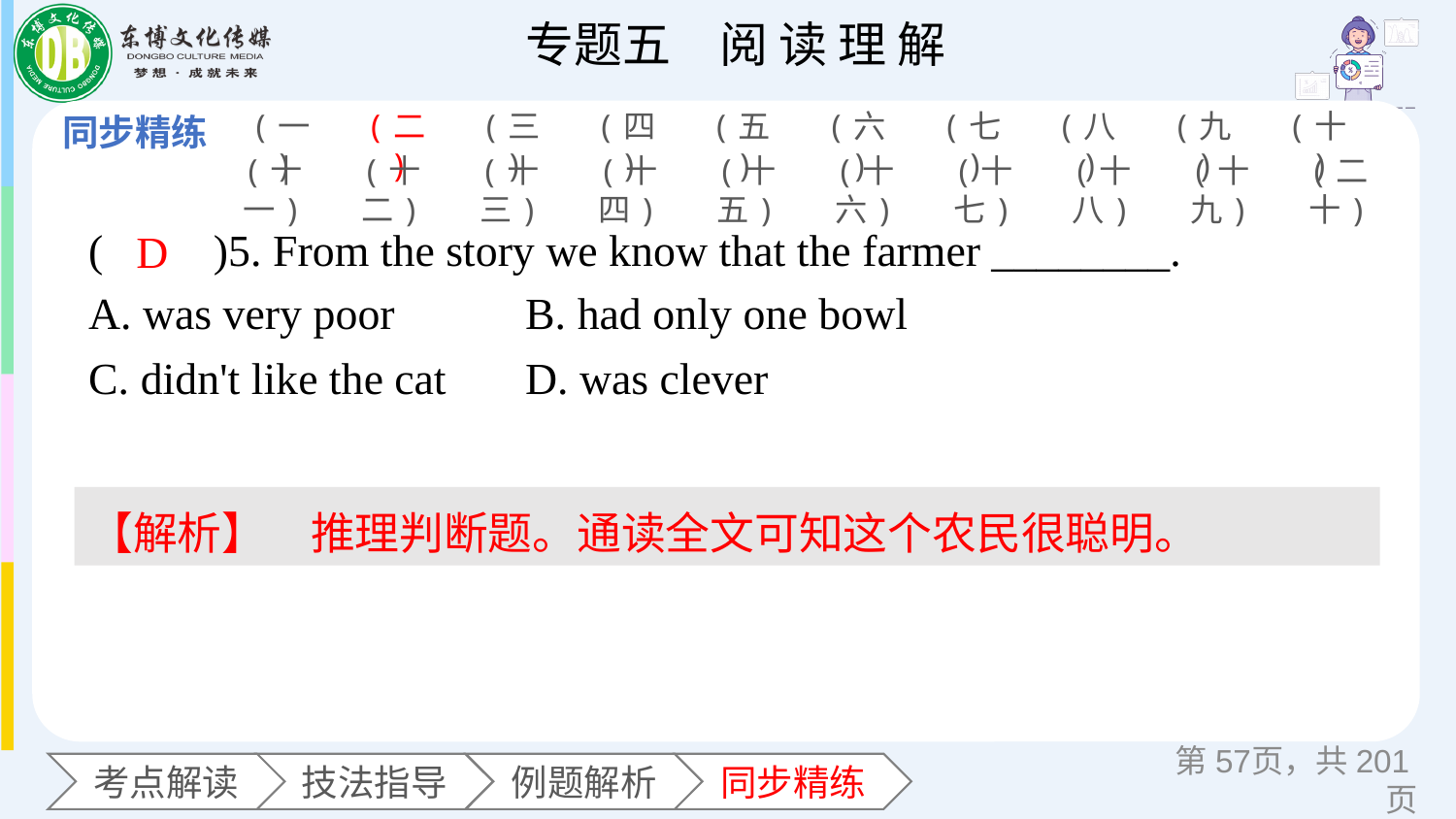

(一)
(二)
(三)
(四)
(五)
(六)
(七)
(八)
(九)
(十)
(十一)
(十二)
(十三)
(十四)
(十五)
(十六)
(十七)
(十八)
(十九)
(二十)
(　　)5. From the story we know that the farmer ________.
A. was very poor    	B. had only one bowl
C. didn't like the cat    	D. was clever
D
【解析】　推理判断题。通读全文可知这个农民很聪明。
第57页，共201页